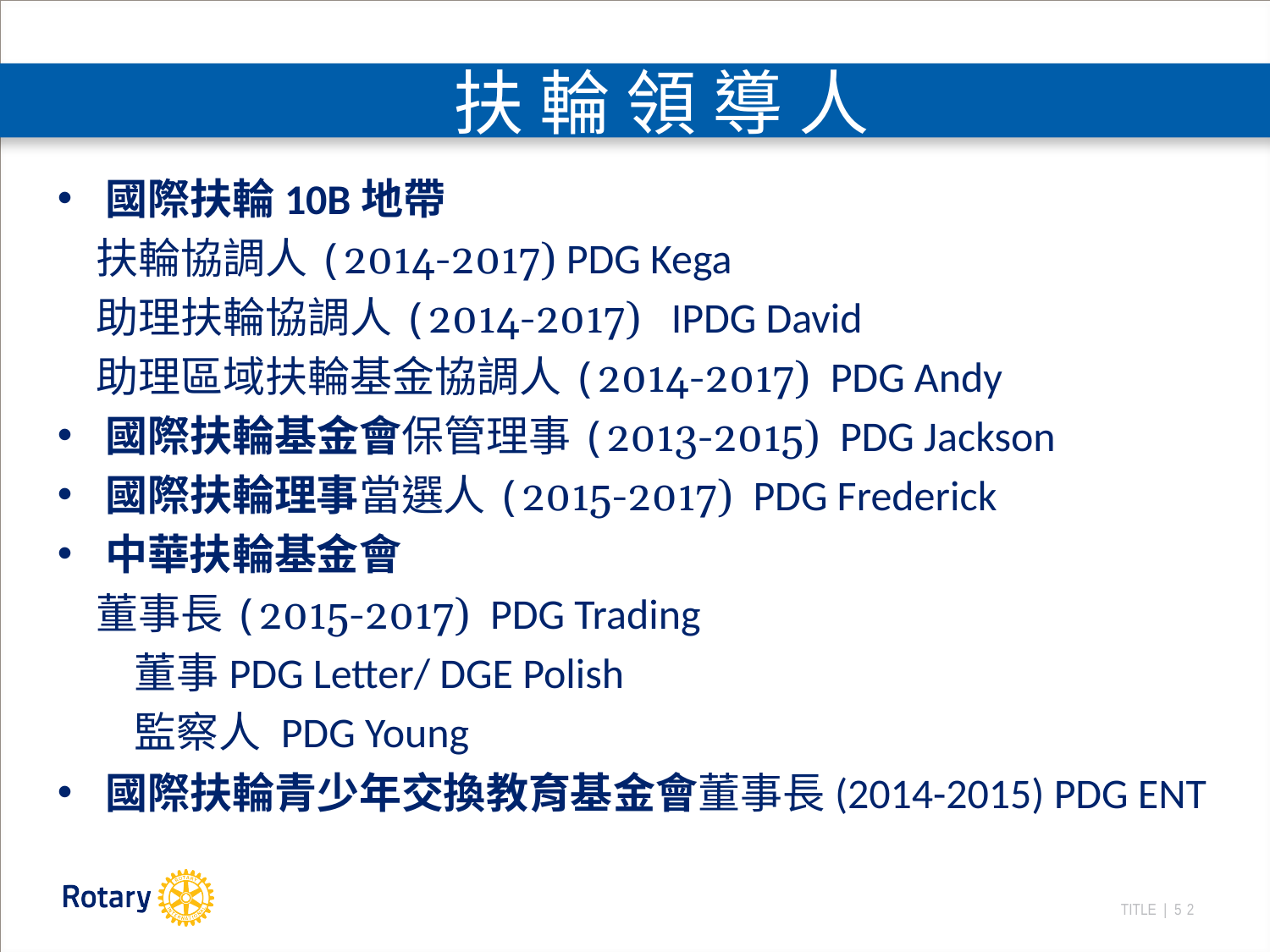

# 扶 輪 領 導 人
國際扶輪10B地帶
   扶輪協調人(2014-2017) PDG Kega
   助理扶輪協調人(2014-2017)   IPDG David
   助理區域扶輪基金協調人(2014-2017)  PDG Andy
國際扶輪基金會保管理事(2013-2015)  PDG Jackson
國際扶輪理事當選人(2015-2017)  PDG Frederick
中華扶輪基金會
   董事長(2015-2017)  PDG Trading
       董事PDG Letter/ DGE Polish
       監察人 PDG Young
國際扶輪青少年交換教育基金會董事長(2014-2015) PDG ENT